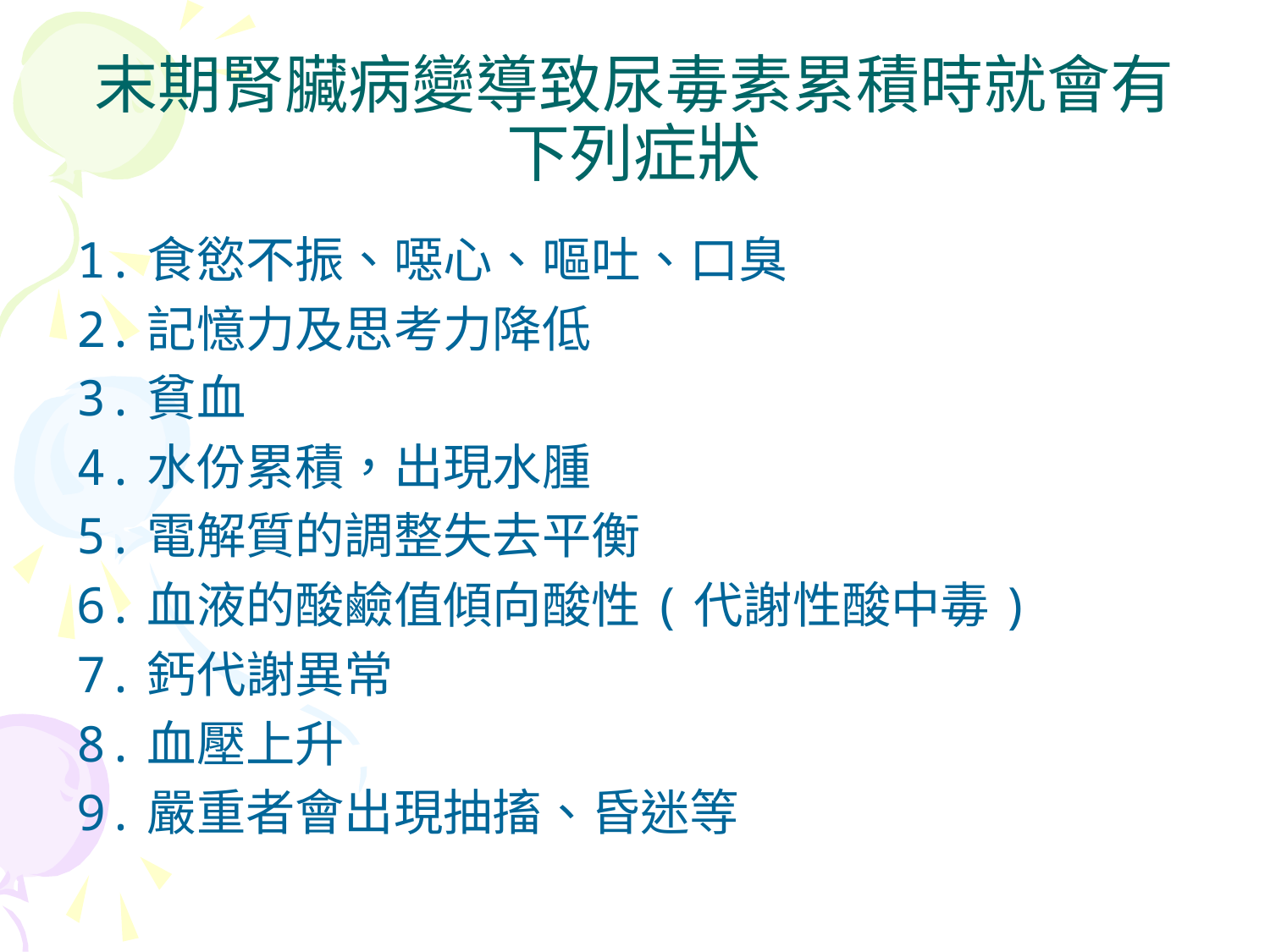

# 末期腎臟病變導致尿毒素累積時就會有下列症狀
1.食慾不振、噁心、嘔吐、口臭
2.記憶力及思考力降低
3.貧血
4.水份累積，出現水腫
5.電解質的調整失去平衡
6.血液的酸鹼值傾向酸性(代謝性酸中毒)
7.鈣代謝異常
8.血壓上升
9.嚴重者會出現抽搐、昏迷等